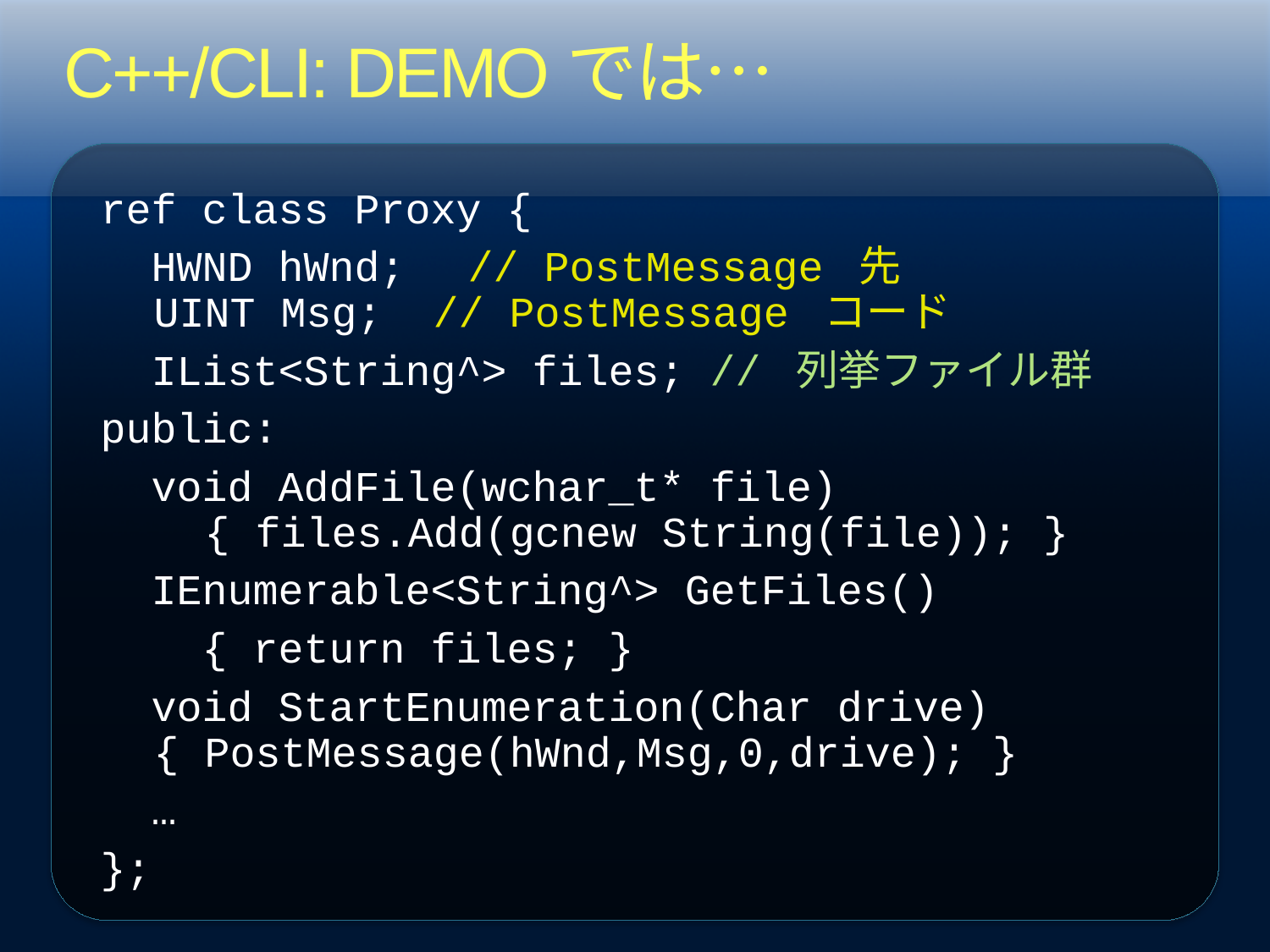

# C++/CLI: DEMOでは…

ref class Proxy {
  HWND hWnd;　// PostMessage 先
UINT Msg;  // PostMessage コード
  IList<String^> files; // 列挙ファイル群
public:
  void AddFile(wchar_t* file)
  { files.Add(gcnew String(file)); }
  IEnumerable<String^> GetFiles()
    { return files; }
  void StartEnumeration(Char drive) { PostMessage(hWnd,Msg,0,drive); }
  …
};